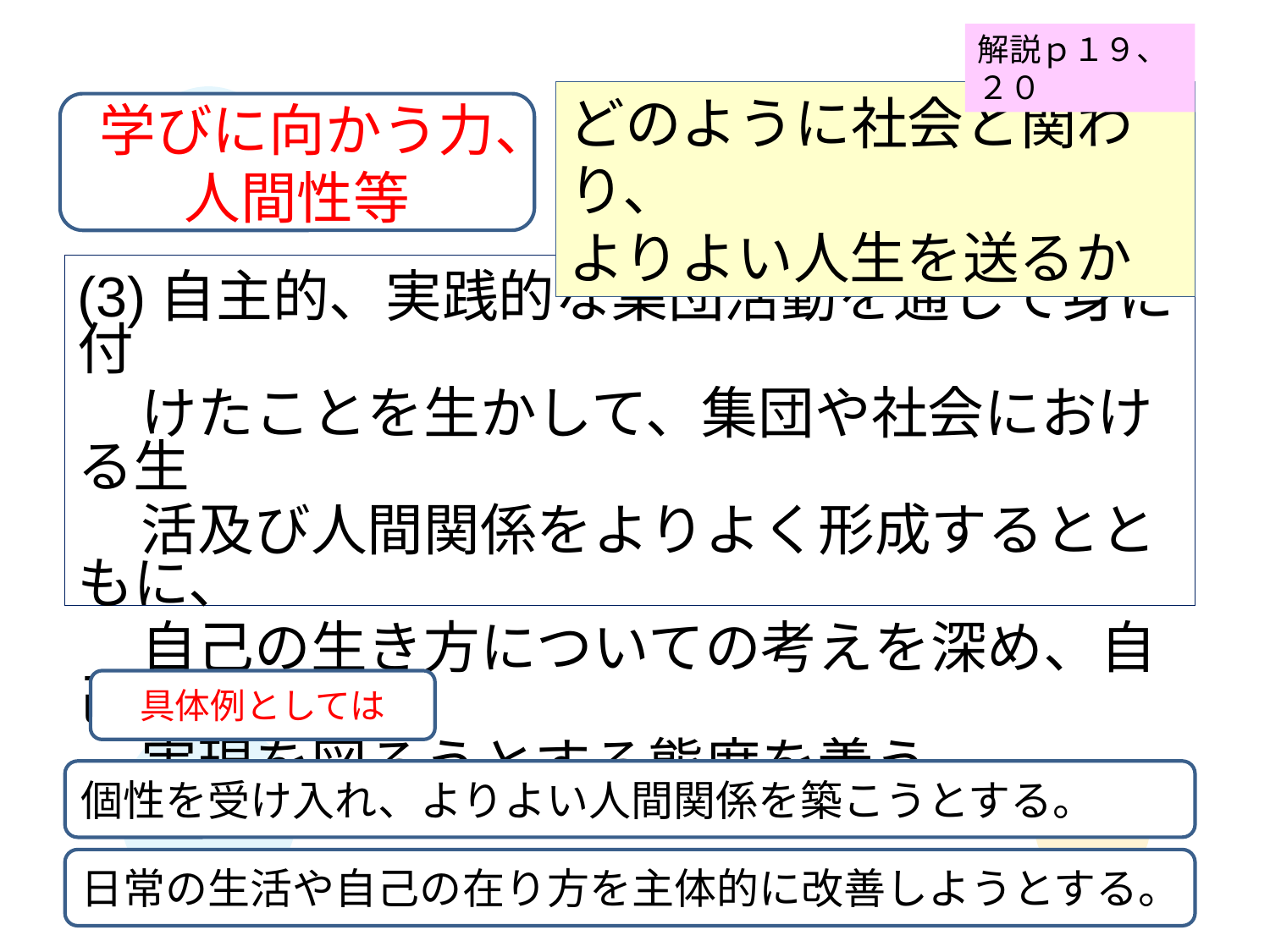

解説ｐ１９、２０

どのように社会と関わり、
よりよい人生を送るか
学びに向かう力、人間性等
(3)自主的、実践的な集団活動を通して身に付
    けたことを生かして、集団や社会における生
    活及び人間関係をよりよく形成するとともに、
    自己の生き方についての考えを深め、自己
    実現を図ろうとする態度を養う。

具体例としては
個性を受け入れ、よりよい人間関係を築こうとする。
日常の生活や自己の在り方を主体的に改善しようとする。